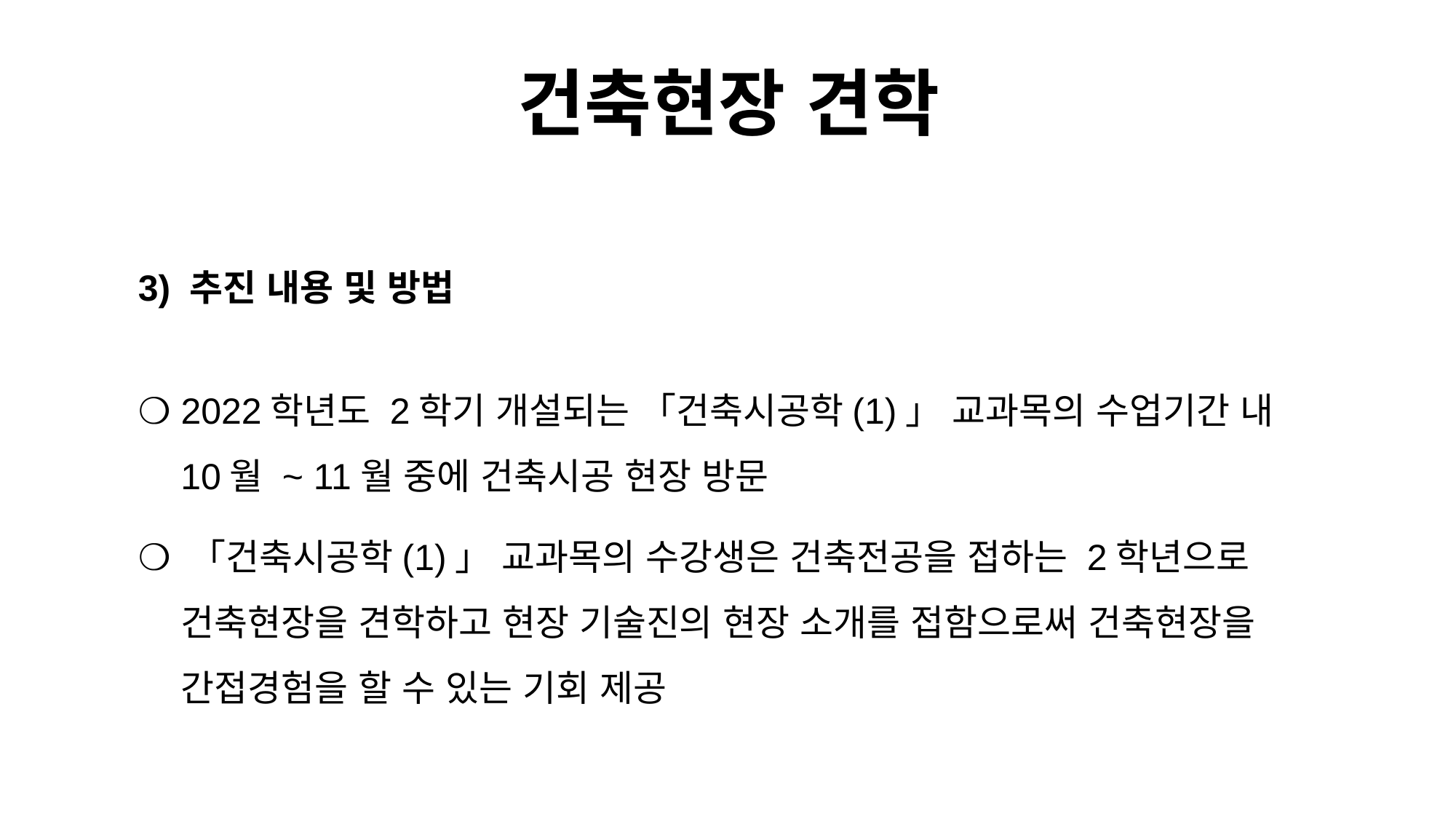

# 건축현장 견학
3) 추진 내용 및 방법

❍ 2022학년도 2학기 개설되는 「건축시공학(1)」 교과목의 수업기간 내 10월 ~ 11월 중에 건축시공 현장 방문
❍ 「건축시공학(1)」 교과목의 수강생은 건축전공을 접하는 2학년으로 건축현장을 견학하고 현장 기술진의 현장 소개를 접함으로써 건축현장을 간접경험을 할 수 있는 기회 제공